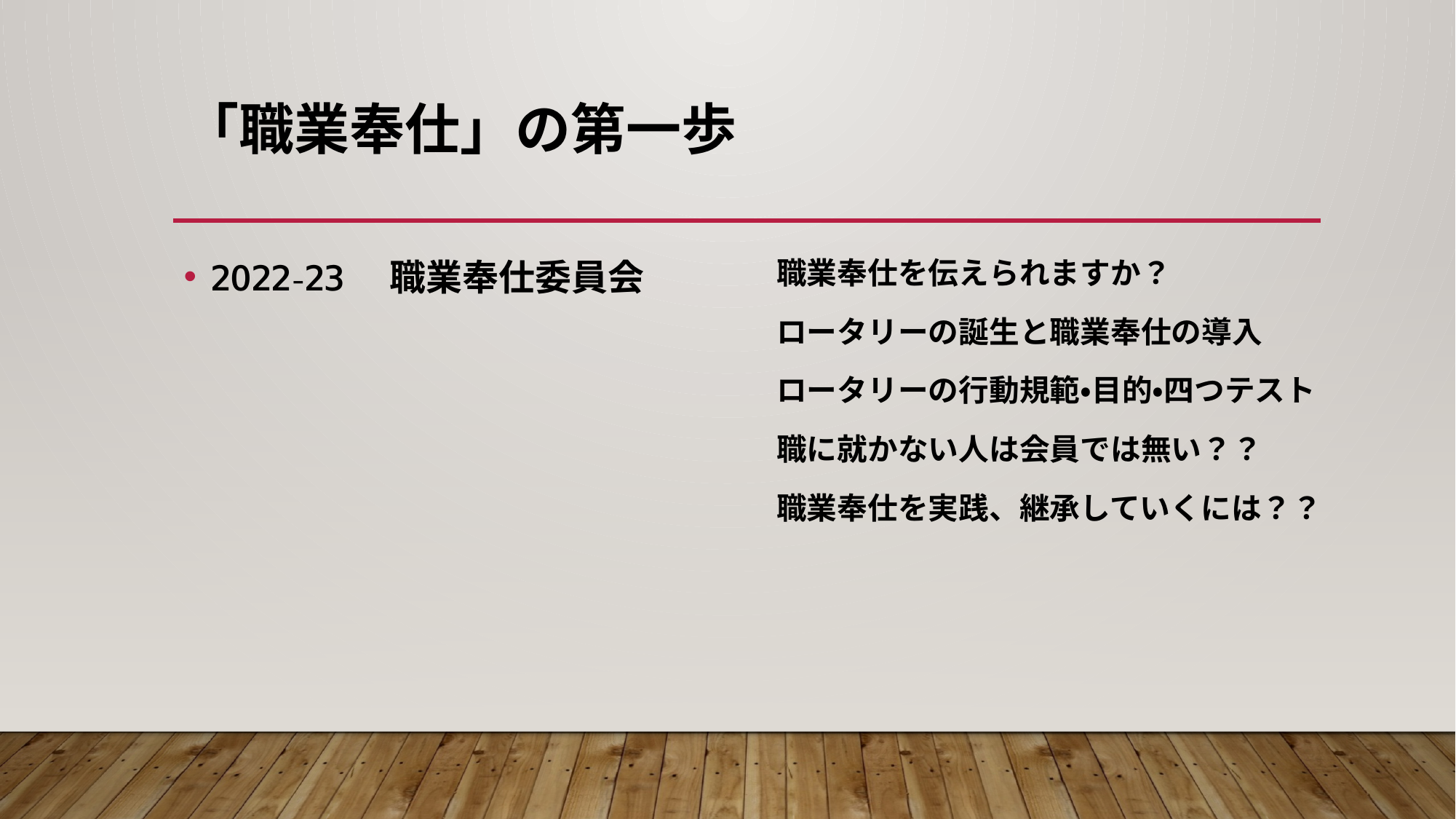

# 「職業奉仕」の第一歩
2022-23　職業奉仕委員会
職業奉仕を伝えられますか？
ロータリーの誕生と職業奉仕の導入
ロータリーの行動規範・目的・四つテスト
職に就かない人は会員では無い？？
職業奉仕を実践、継承していくには？？